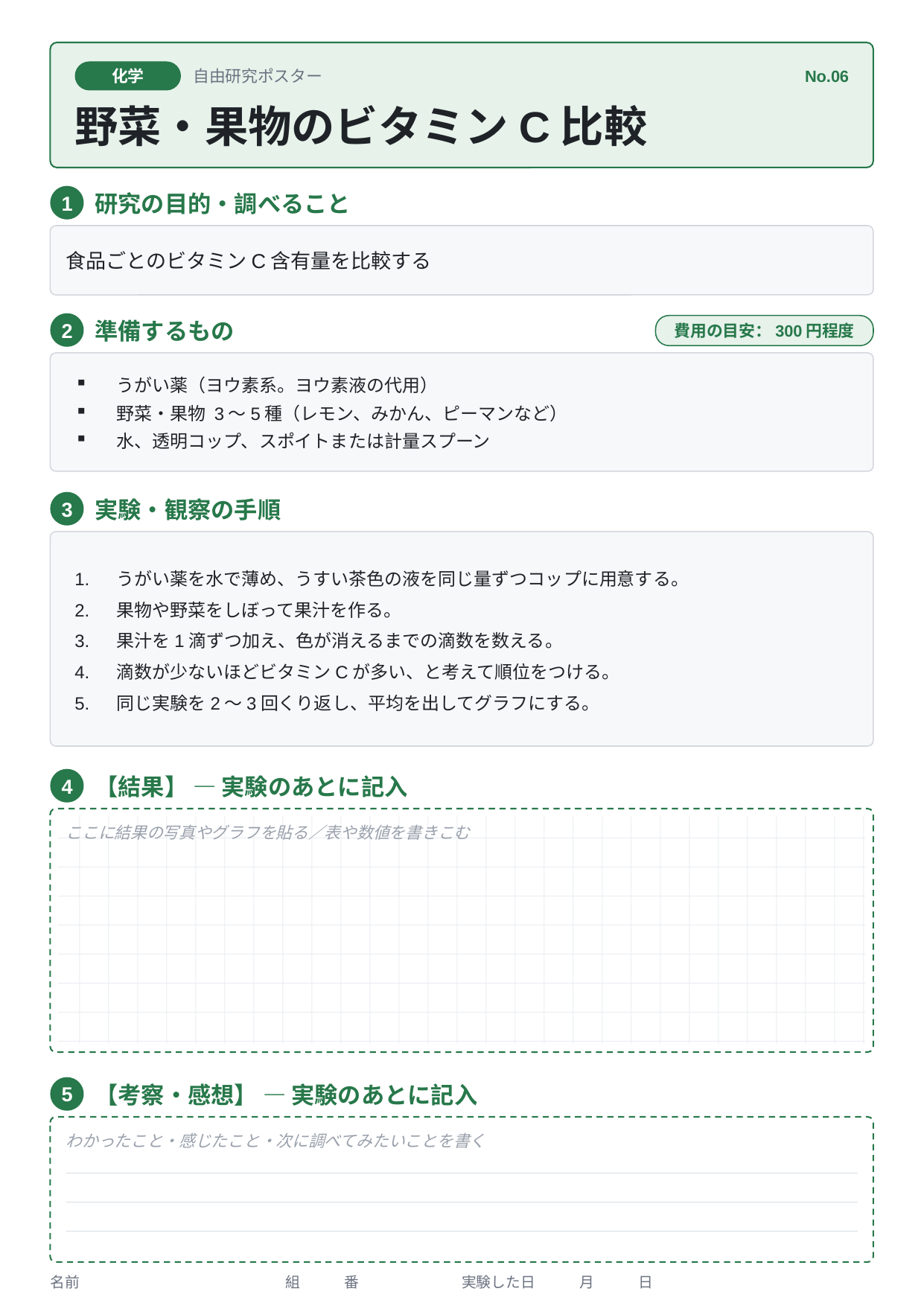

化学
自由研究ポスター
No.06
野菜・果物のビタミンC比較
研究の目的・調べること

1

食品ごとのビタミンC含有量を比較する
準備するもの

2

費用の目安：300円程度

うがい薬（ヨウ素系。ヨウ素液の代用）
野菜・果物 3〜5種（レモン、みかん、ピーマンなど）
水、透明コップ、スポイトまたは計量スプーン
実験・観察の手順

3

うがい薬を水で薄め、うすい茶色の液を同じ量ずつコップに用意する。
果物や野菜をしぼって果汁を作る。
果汁を1滴ずつ加え、色が消えるまでの滴数を数える。
滴数が少ないほどビタミンCが多い、と考えて順位をつける。
同じ実験を2〜3回くり返し、平均を出してグラフにする。
【結果】 — 実験のあとに記入

4

ここに結果の写真やグラフを貼る／表や数値を書きこむ

【考察・感想】 — 実験のあとに記入

5

わかったこと・感じたこと・次に調べてみたいことを書く

名前　　　　　　　　　　　　　　組　　　番　　　　　　　実験した日　　　月　　　日